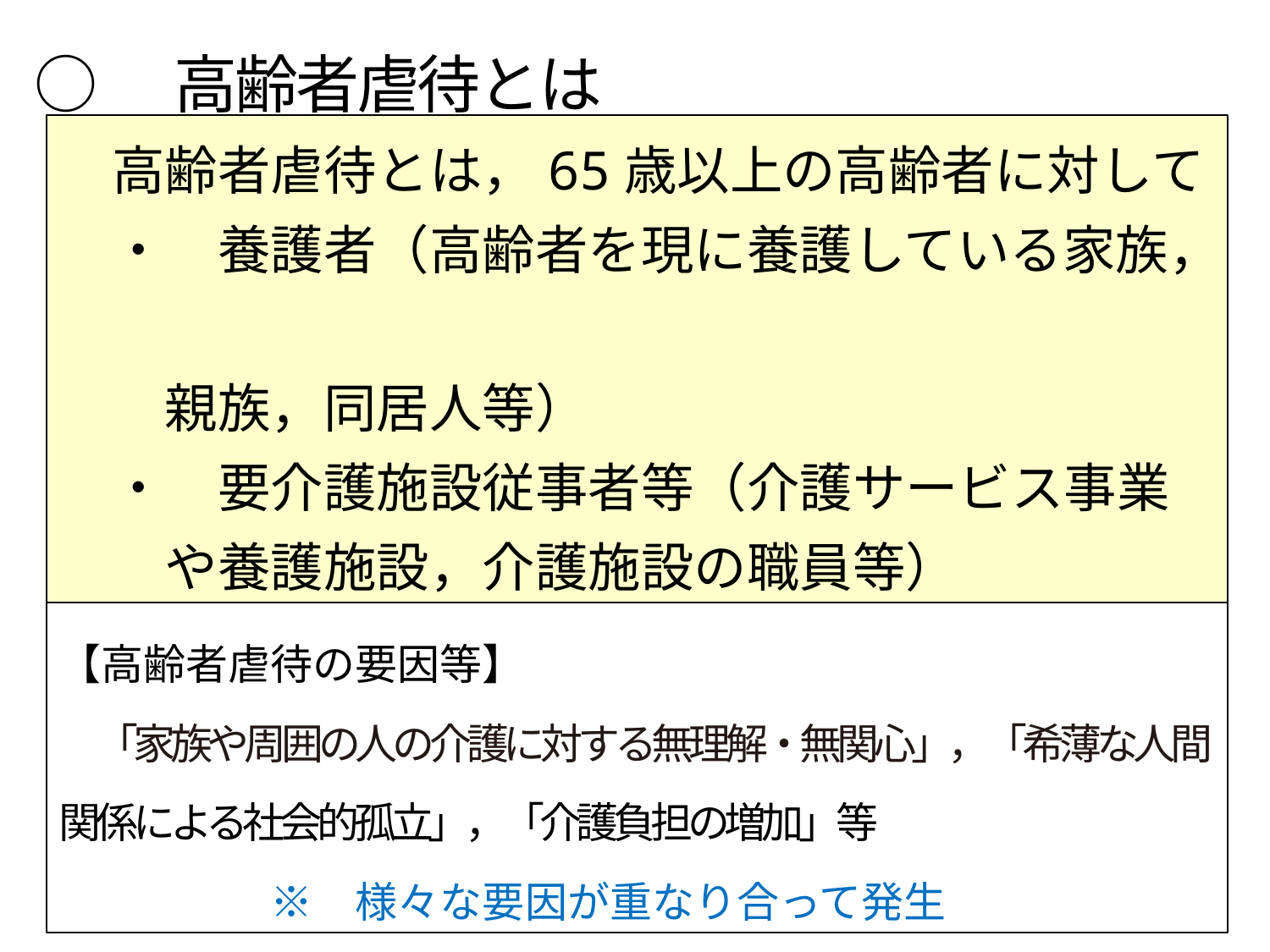

○　高齢者虐待とは
　高齢者虐待とは，65歳以上の高齢者に対して
　・　養護者（高齢者を現に養護している家族，
　　親族，同居人等）
　・　要介護施設従事者等（介護サービス事業
　　や養護施設，介護施設の職員等）
　が行う虐待行為である。
【高齢者虐待の要因等】
　「家族や周囲の人の介護に対する無理解・無関心」，「希薄な人間関係による社会的孤立」，「介護負担の増加」等
　　　　　※　様々な要因が重なり合って発生